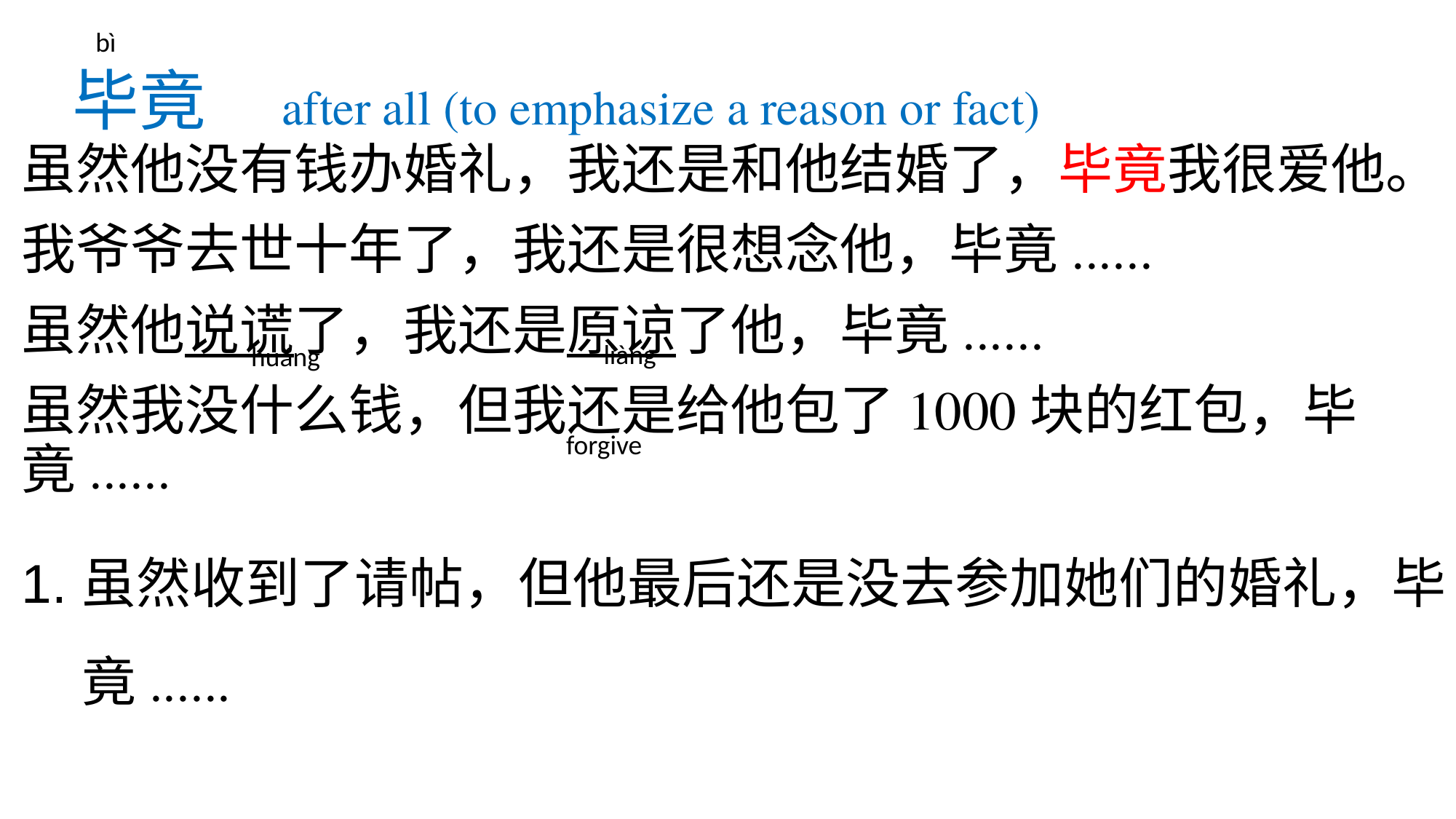

bì
# 毕竟    after all (to emphasize a reason or fact)
虽然他没有钱办婚礼，我还是和他结婚了，毕竟我很爱他。
我爷爷去世十年了，我还是很想念他，毕竟......
虽然他说谎了，我还是原谅了他，毕竟......
虽然我没什么钱，但我还是给他包了1000块的红包，毕竟......
虽然收到了请帖，但他最后还是没去参加她们的婚礼，毕竟......
liàng
huǎng
forgive